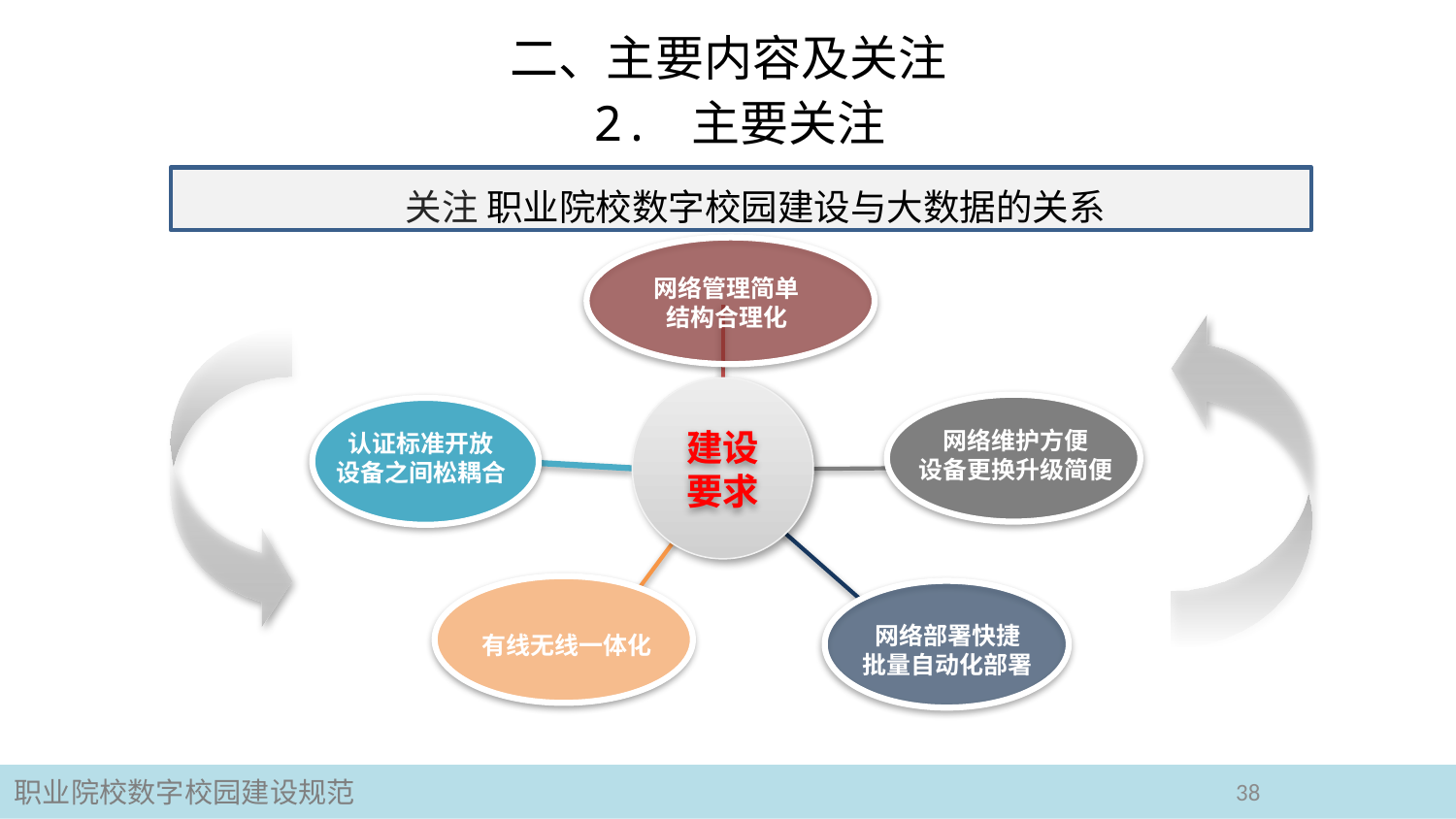

# 二、主要内容及关注
2. 主要关注
    关注 职业院校数字校园建设与大数据的关系

网络管理简单
结构合理化

建设
要求

认证标准开放
设备之间松耦合
网络维护方便
设备更换升级简便

有线无线一体化

网络部署快捷
批量自动化部署
职业院校数字校园建设规范
38